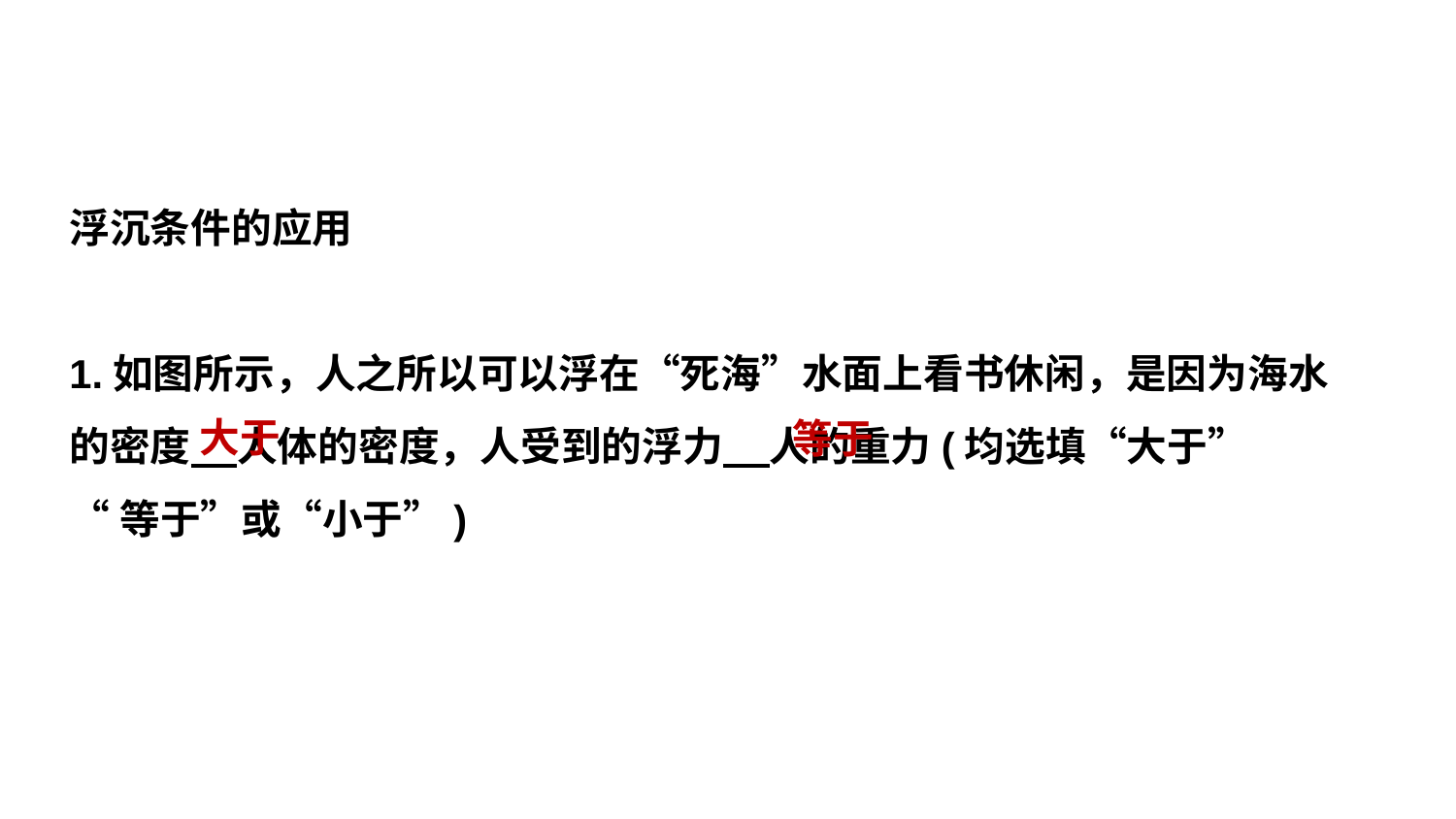

浮沉条件的应用

1.如图所示，人之所以可以浮在“死海”水面上看书休闲，是因为海水
的密度     人体的密度，人受到的浮力     人的重力(均选填“大于”
“等于”或“小于”)
大于
等于